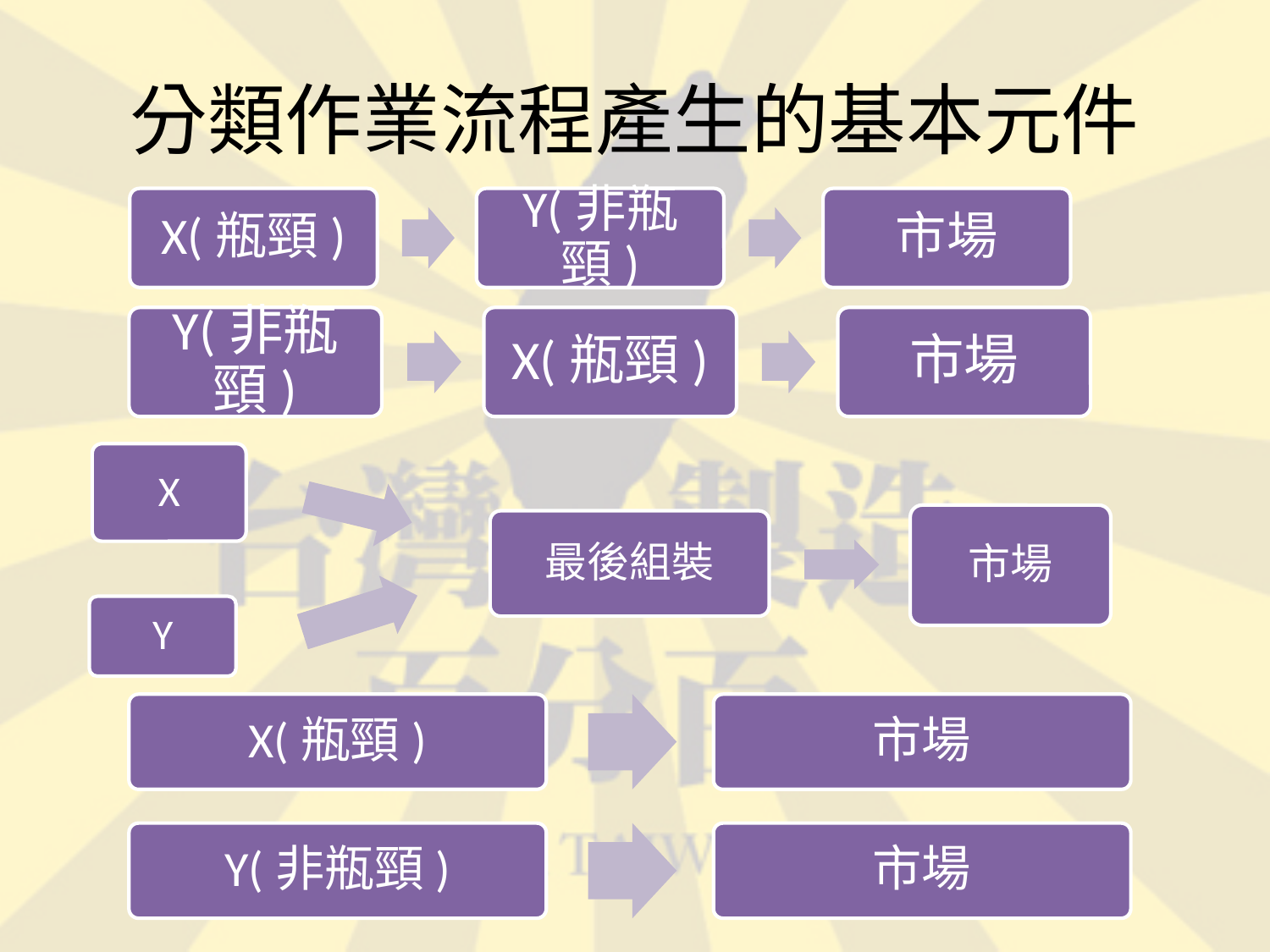

# 分類作業流程產生的基本元件
X(瓶頸)

Y(非瓶頸)

市場
Y(非瓶頸)

X(瓶頸)

市場
X

Y

最後組裝

市場
X(瓶頸)

市場
Y(非瓶頸)

市場